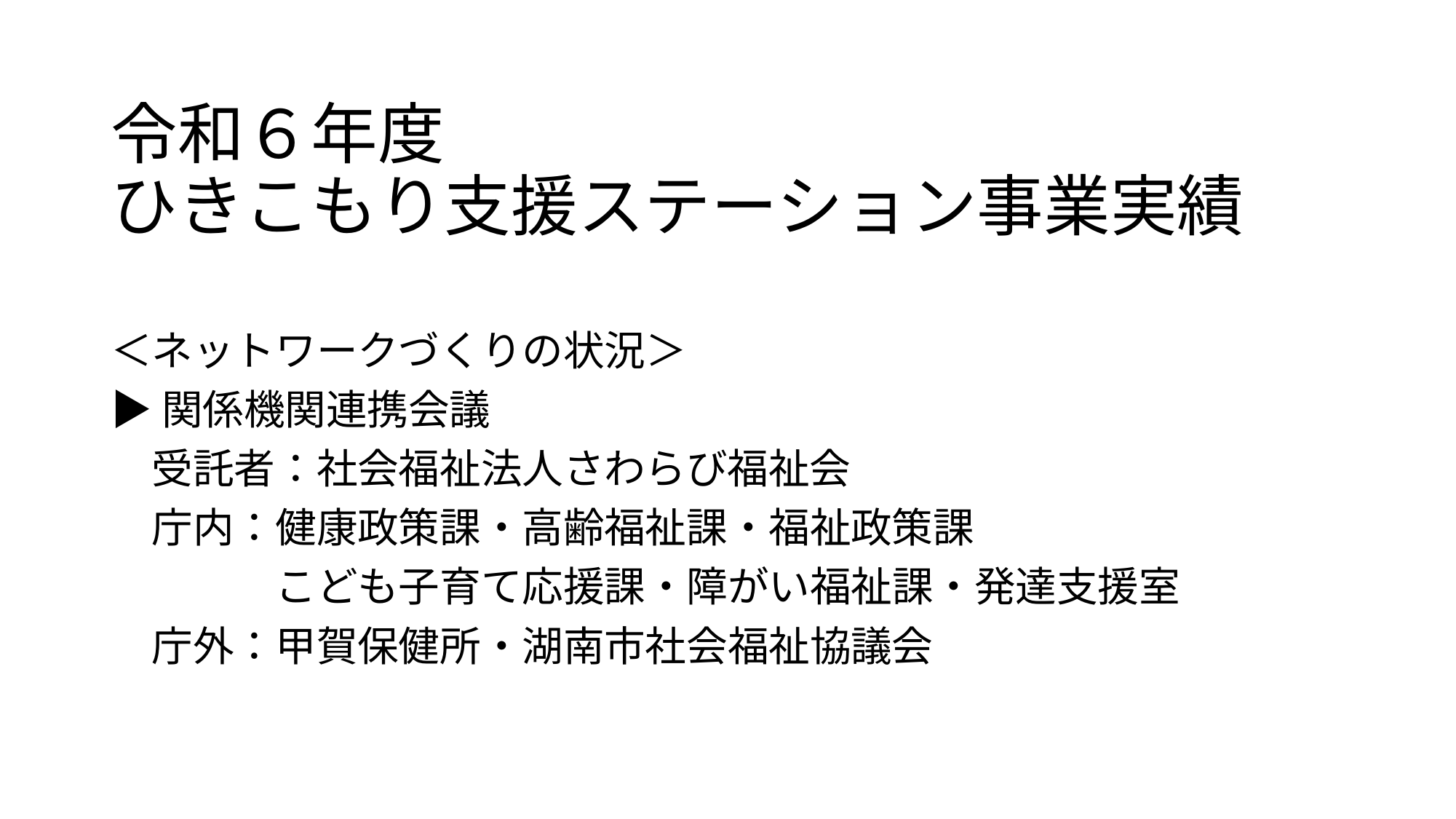

# 令和６年度　 ひきこもり支援ステーション事業実績

＜ネットワークづくりの状況＞
▶関係機関連携会議
　受託者：社会福祉法人さわらび福祉会
　庁内：健康政策課・高齢福祉課・福祉政策課
　　　　こども子育て応援課・障がい福祉課・発達支援室
　庁外：甲賀保健所・湖南市社会福祉協議会